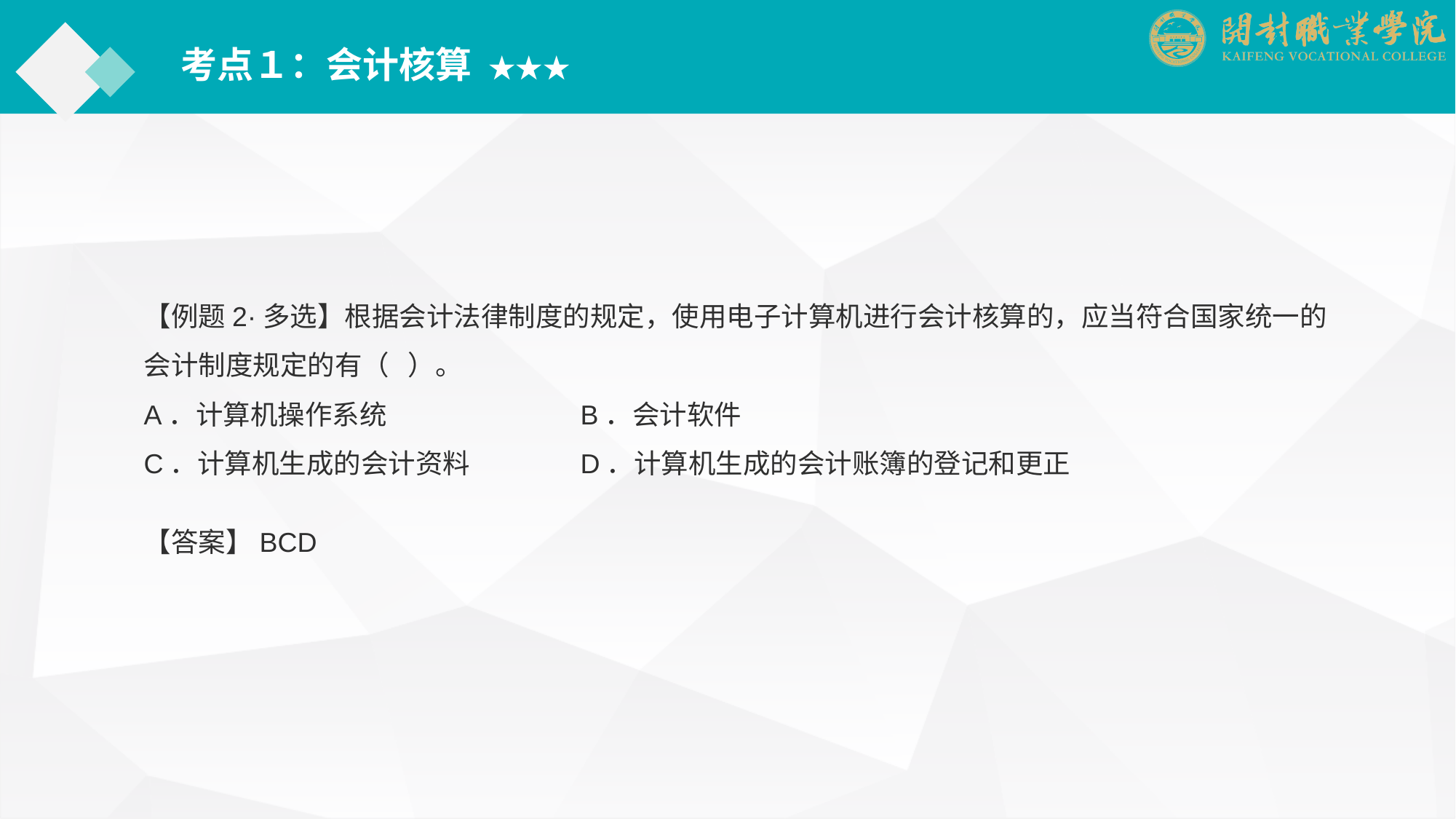

考点１：会计核算  ★★★
【例题2·多选】根据会计法律制度的规定，使用电子计算机进行会计核算的，应当符合国家统一的会计制度规定的有（   ）。
A．计算机操作系统		B．会计软件
C．计算机生成的会计资料		D．计算机生成的会计账簿的登记和更正
【答案】BCD